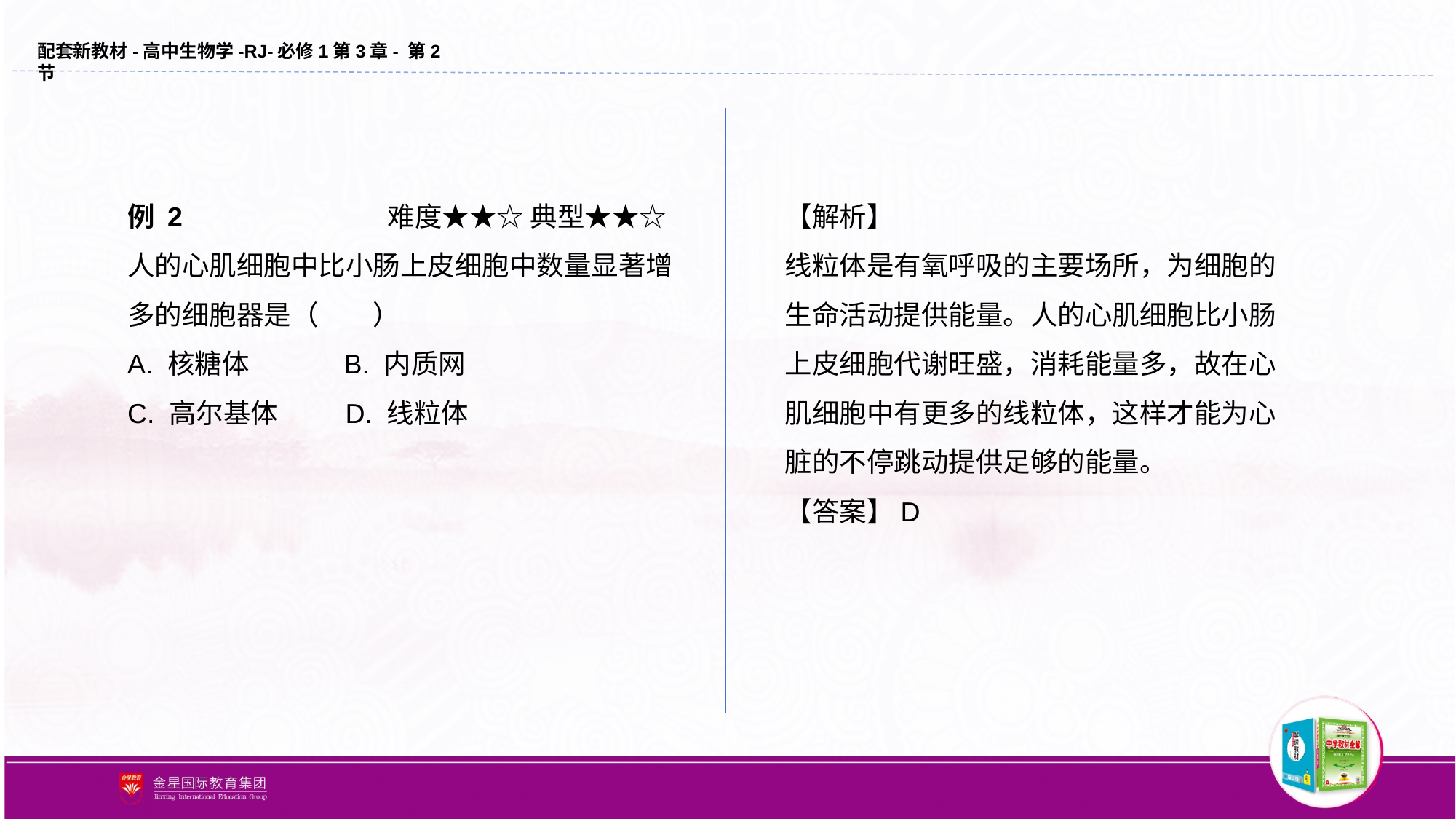

例 2                          难度★★☆ 典型★★☆
人的心肌细胞中比小肠上皮细胞中数量显著增多的细胞器是（　　）
A. 核糖体　　　 B. 内质网
C. 高尔基体　　 D. 线粒体
【解析】
线粒体是有氧呼吸的主要场所，为细胞的生命活动提供能量。人的心肌细胞比小肠上皮细胞代谢旺盛，消耗能量多，故在心肌细胞中有更多的线粒体，这样才能为心脏的不停跳动提供足够的能量。
【答案】D